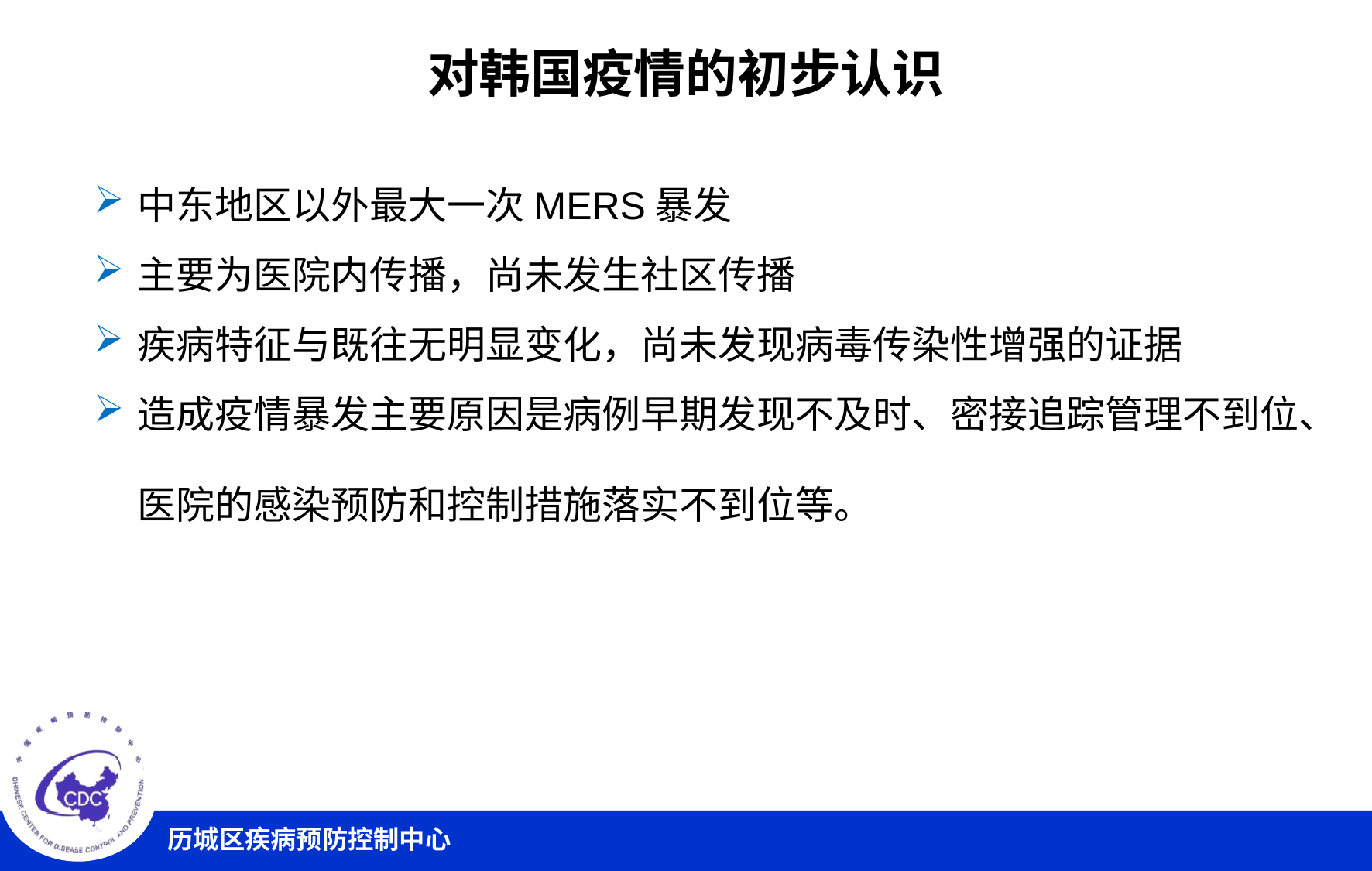

# 对韩国疫情的初步认识
中东地区以外最大一次MERS暴发
主要为医院内传播，尚未发生社区传播
疾病特征与既往无明显变化，尚未发现病毒传染性增强的证据
造成疫情暴发主要原因是病例早期发现不及时、密接追踪管理不到位、医院的感染预防和控制措施落实不到位等。